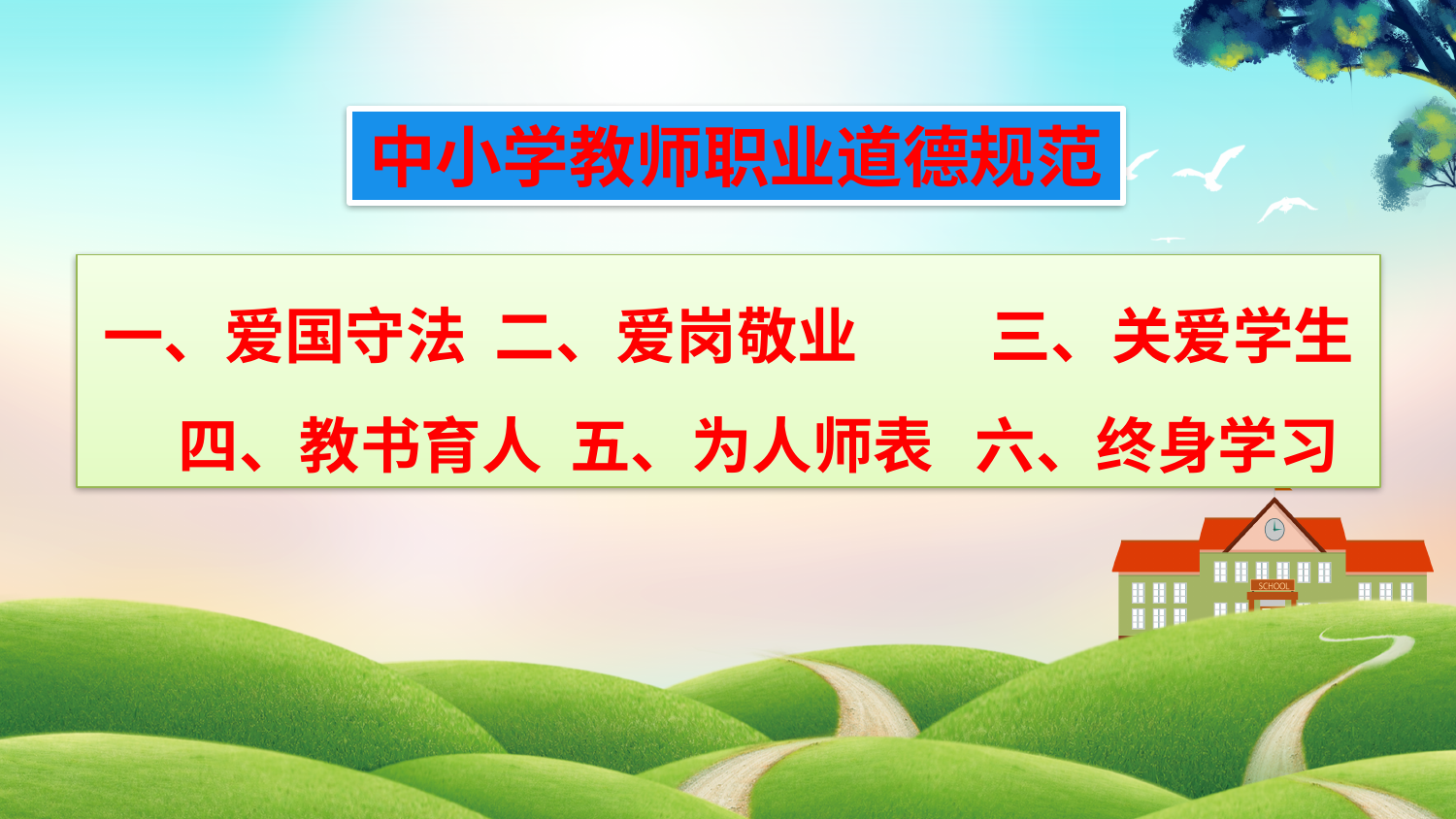

中小学教师职业道德规范
一、爱国守法  二、爱岗敬业	 三、关爱学生　四、教书育人  五、为人师表   六、终身学习